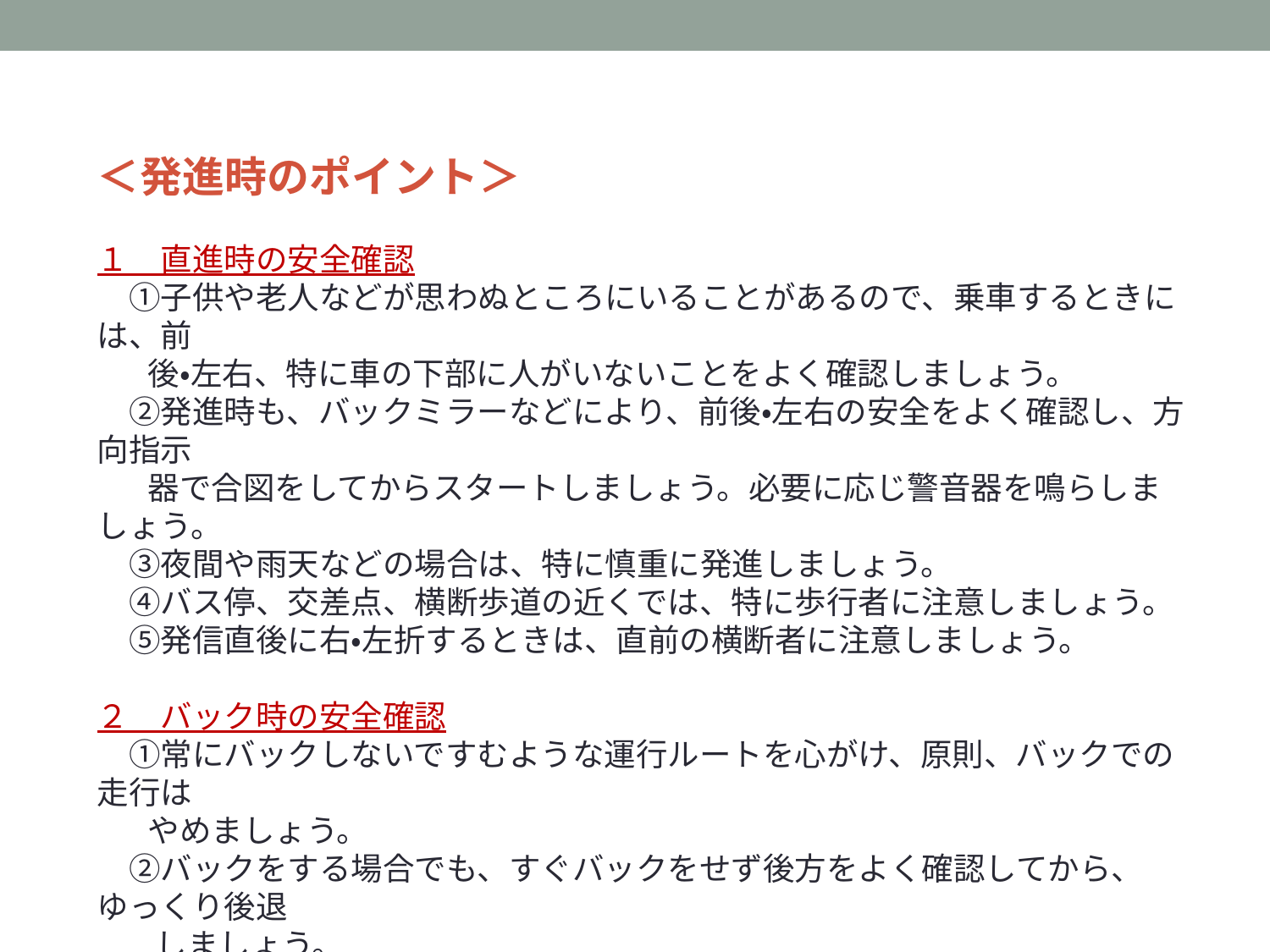

＜発進時のポイント＞

１　直進時の安全確認
　①子供や老人などが思わぬところにいることがあるので、乗車するときには、前
      後・左右、特に車の下部に人がいないことをよく確認しましょう。
　②発進時も、バックミラーなどにより、前後・左右の安全をよく確認し、方向指示
      器で合図をしてからスタートしましょう。必要に応じ警音器を鳴らしましょう。
　③夜間や雨天などの場合は、特に慎重に発進しましょう。
　④バス停、交差点、横断歩道の近くでは、特に歩行者に注意しましょう。
　⑤発信直後に右・左折するときは、直前の横断者に注意しましょう。

２　バック時の安全確認
　①常にバックしないですむような運行ルートを心がけ、原則、バックでの走行は
      やめましょう。
　②バックをする場合でも、すぐバックをせず後方をよく確認してから、ゆっくり後退
       しましょう。